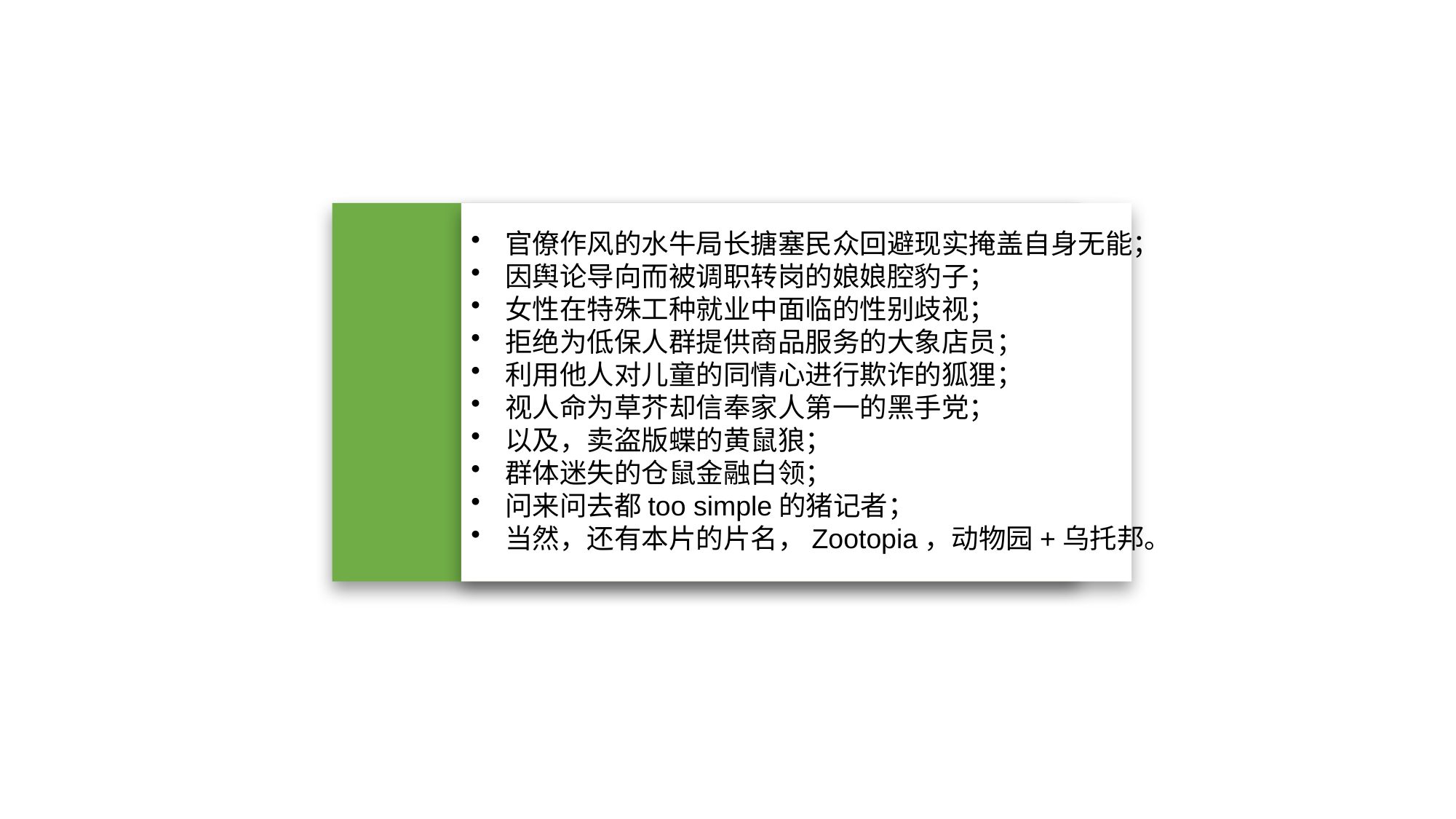

官僚作风的水牛局长搪塞民众回避现实掩盖自身无能；
因舆论导向而被调职转岗的娘娘腔豹子；
女性在特殊工种就业中面临的性别歧视；
拒绝为低保人群提供商品服务的大象店员；
利用他人对儿童的同情心进行欺诈的狐狸；
视人命为草芥却信奉家人第一的黑手党；
以及，卖盗版蝶的黄鼠狼；
群体迷失的仓鼠金融白领；
问来问去都too simple的猪记者；
当然，还有本片的片名，Zootopia，动物园+乌托邦。